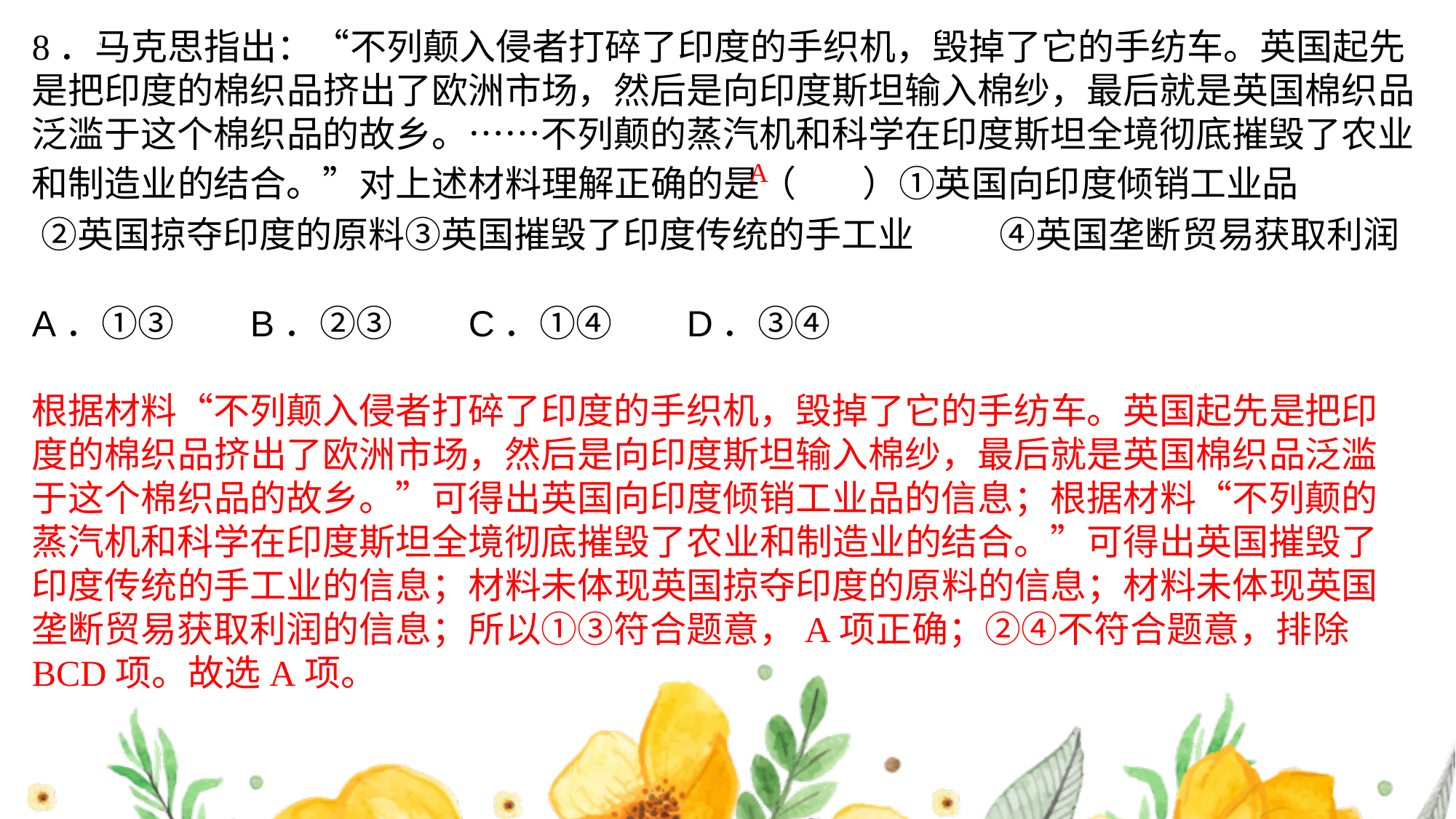

8．马克思指出：“不列颠入侵者打碎了印度的手织机，毁掉了它的手纺车。英国起先是把印度的棉织品挤出了欧洲市场，然后是向印度斯坦输入棉纱，最后就是英国棉织品泛滥于这个棉织品的故乡。……不列颠的蒸汽机和科学在印度斯坦全境彻底摧毁了农业和制造业的结合。”对上述材料理解正确的是（       ）①英国向印度倾销工业品               ②英国掠夺印度的原料③英国摧毁了印度传统的手工业         ④英国垄断贸易获取利润

A．①③	B．②③	C．①④	D．③④
A
根据材料“不列颠入侵者打碎了印度的手织机，毁掉了它的手纺车。英国起先是把印度的棉织品挤出了欧洲市场，然后是向印度斯坦输入棉纱，最后就是英国棉织品泛滥于这个棉织品的故乡。”可得出英国向印度倾销工业品的信息；根据材料“不列颠的蒸汽机和科学在印度斯坦全境彻底摧毁了农业和制造业的结合。”可得出英国摧毁了印度传统的手工业的信息；材料未体现英国掠夺印度的原料的信息；材料未体现英国垄断贸易获取利润的信息；所以①③符合题意，A项正确；②④不符合题意，排除BCD项。故选A项。